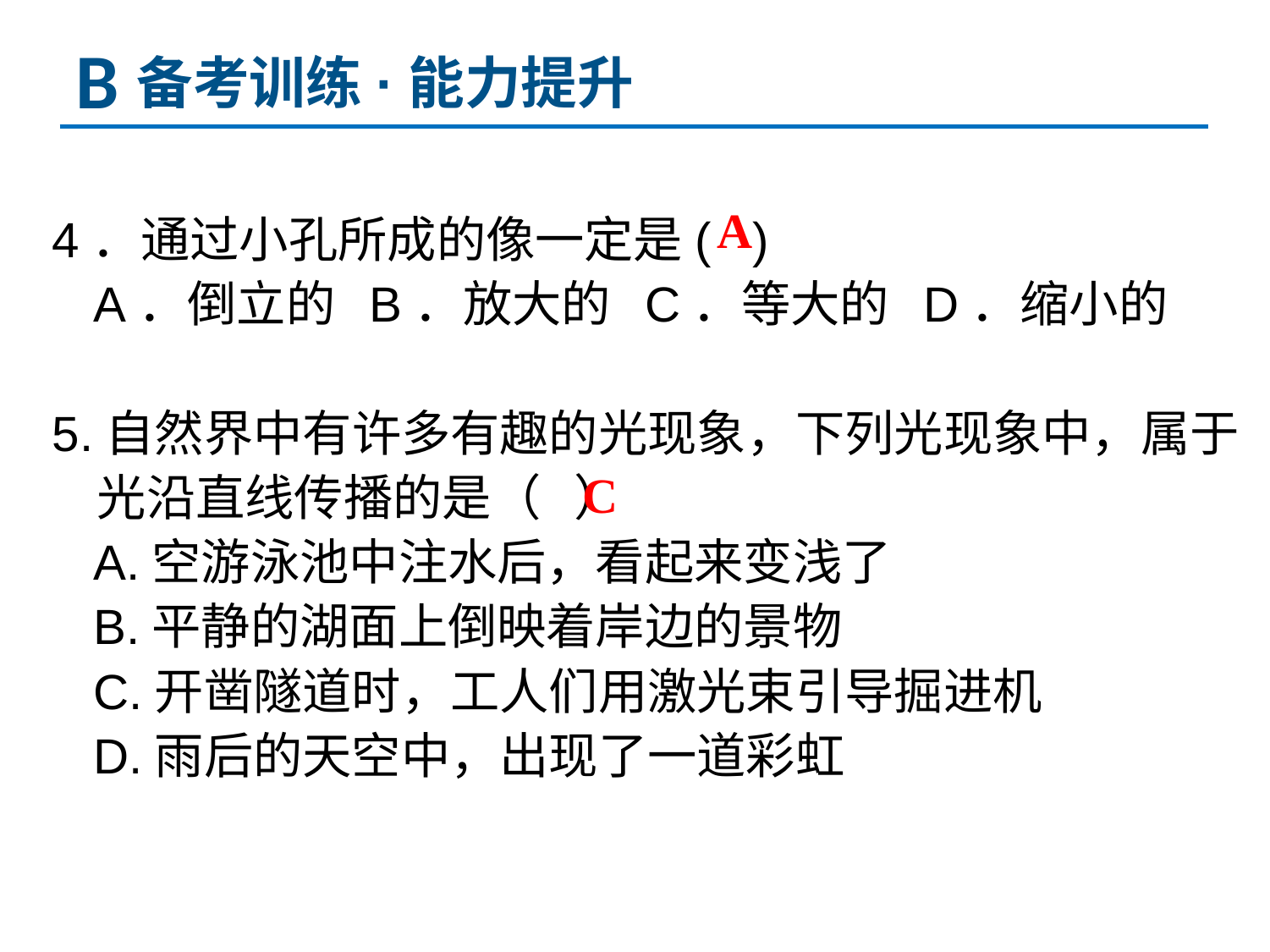

B
备考训练·能力提升

4．通过小孔所成的像一定是(   )
   A．倒立的  B．放大的  C．等大的  D．缩小的

5.自然界中有许多有趣的光现象，下列光现象中，属于
   光沿直线传播的是（   ）
   A.空游泳池中注水后，看起来变浅了
   B.平静的湖面上倒映着岸边的景物
   C.开凿隧道时，工人们用激光束引导掘进机
   D.雨后的天空中，出现了一道彩虹
A
C